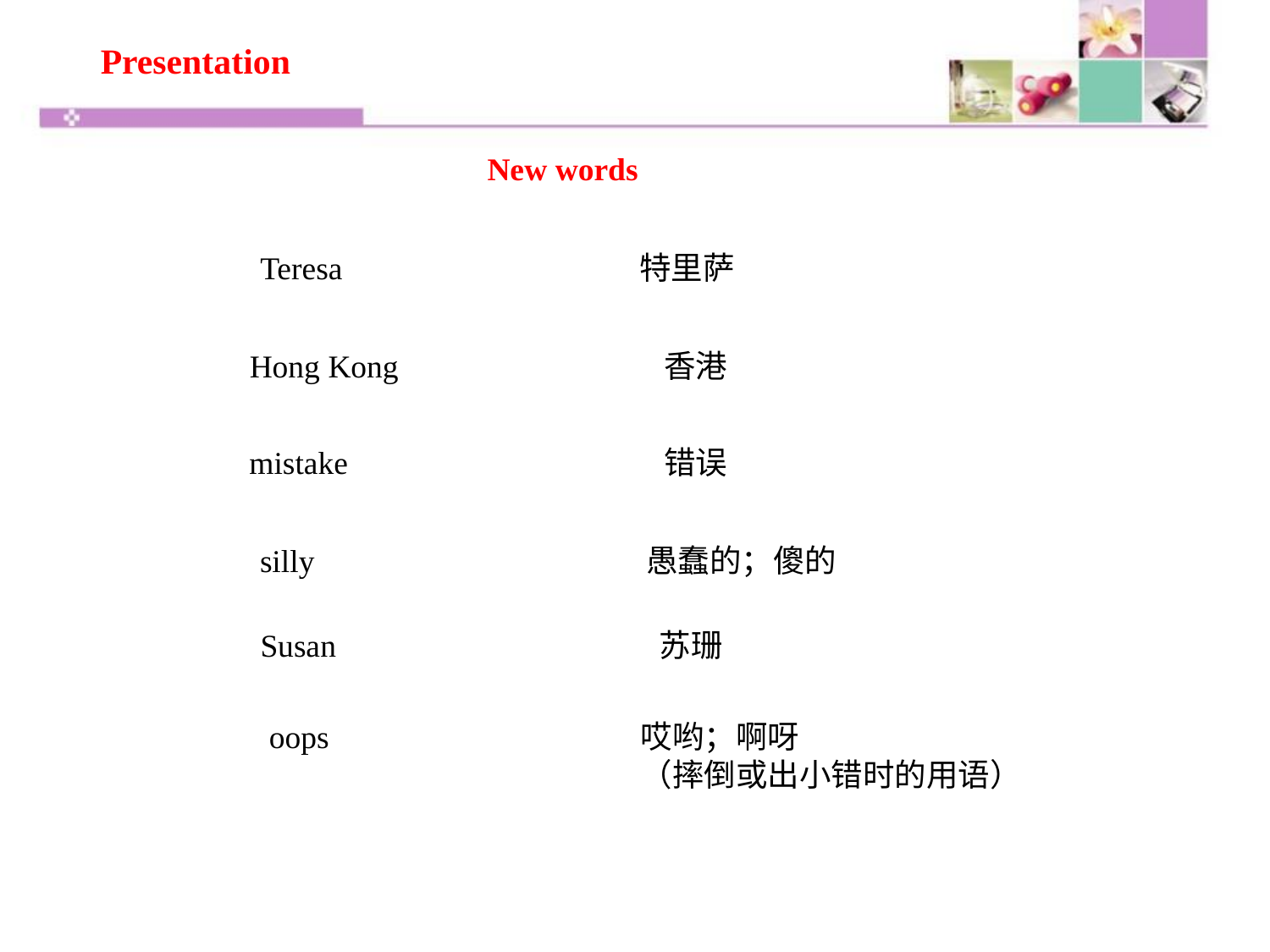

Presentation
New words
Teresa
特里萨
Hong Kong
香港
mistake
错误
silly
愚蠢的；傻的
Susan
苏珊
哎哟；啊呀
（摔倒或出小错时的用语）
oops